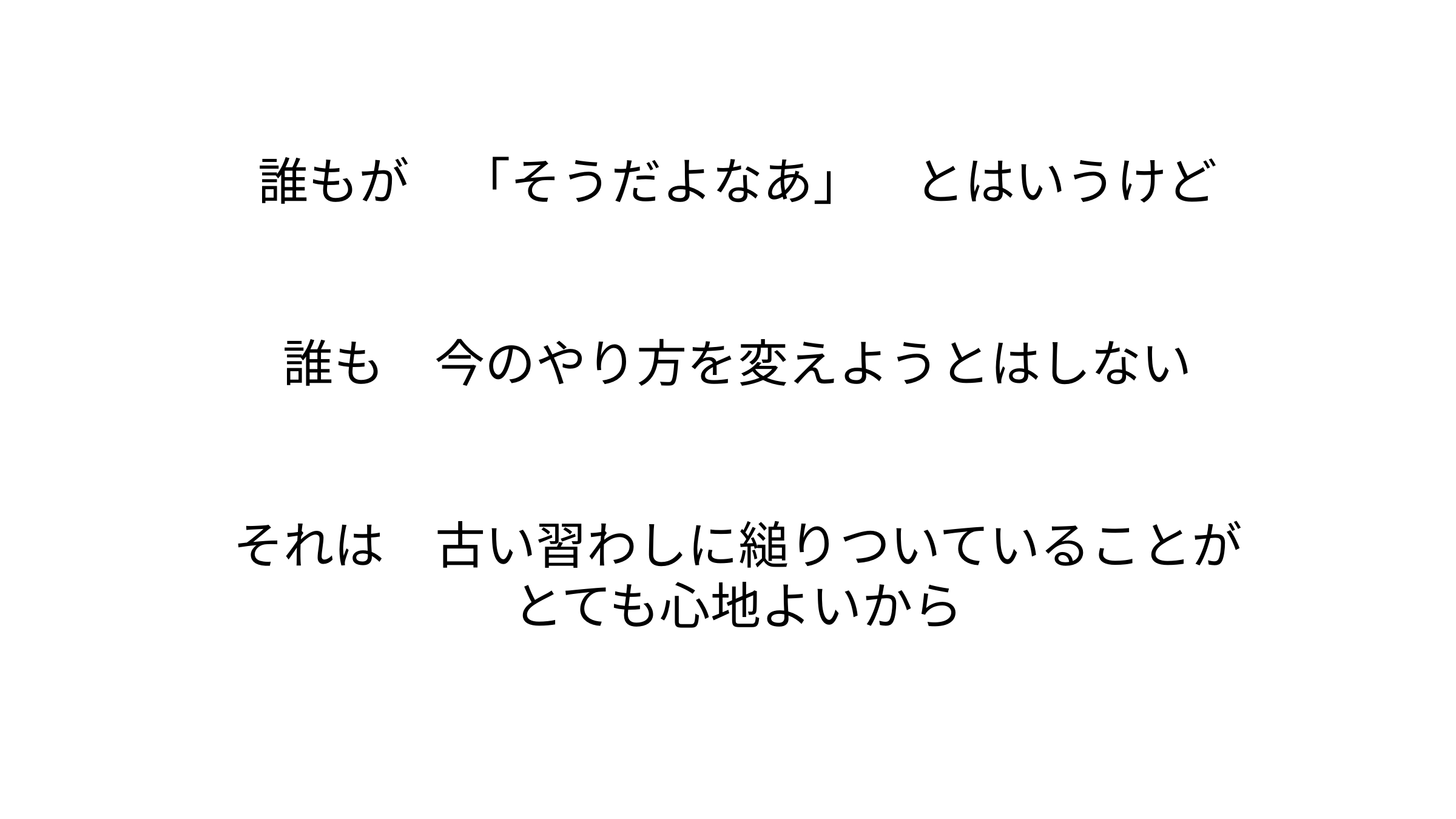

誰もが　「そうだよなあ」　とはいうけど

誰も　今のやり方を変えようとはしない

それは　古い習わしに縋りついていることが
とても心地よいから